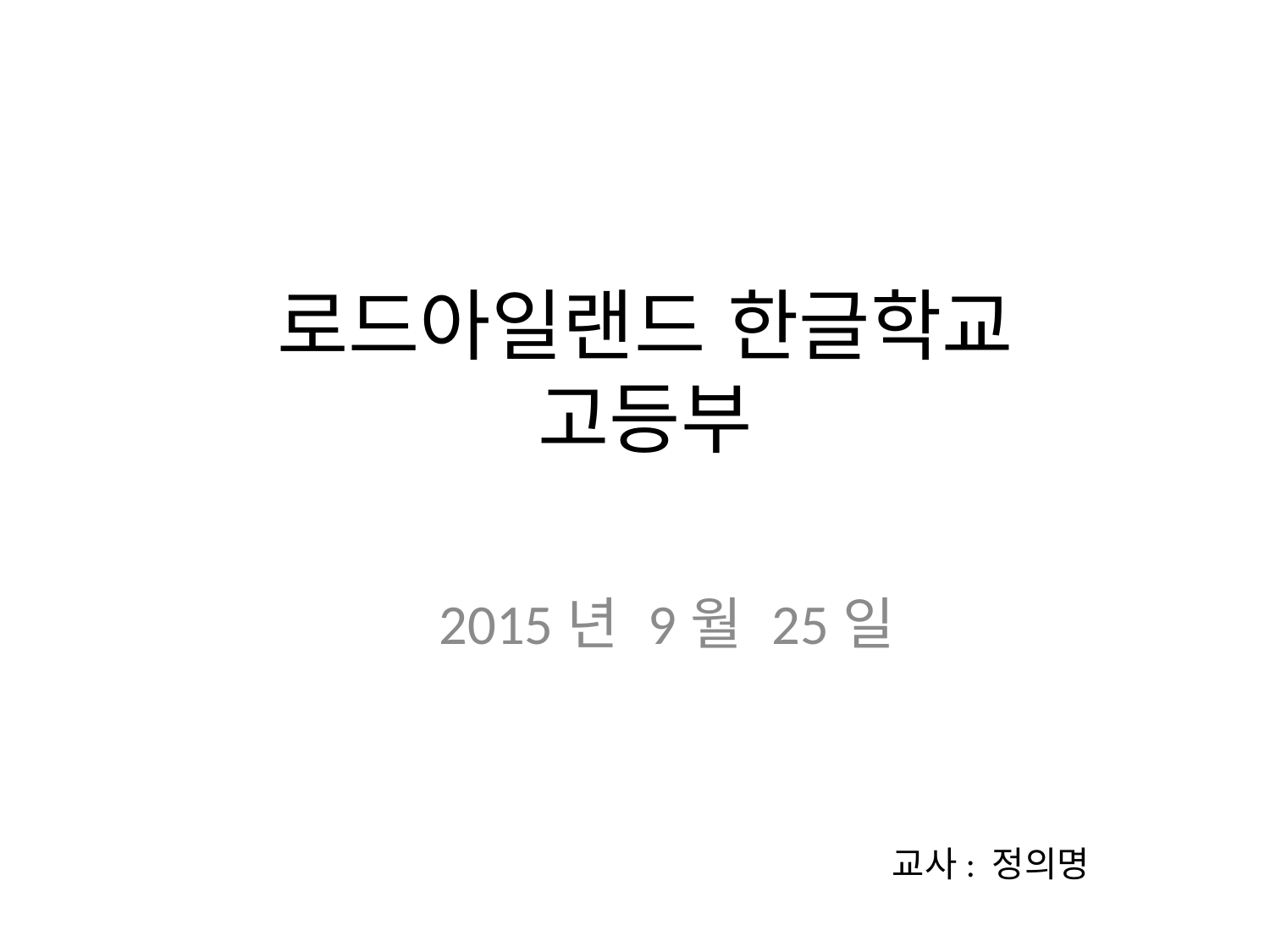

# 로드아일랜드 한글학교 고등부
2015년 9월 25일
교사: 정의명